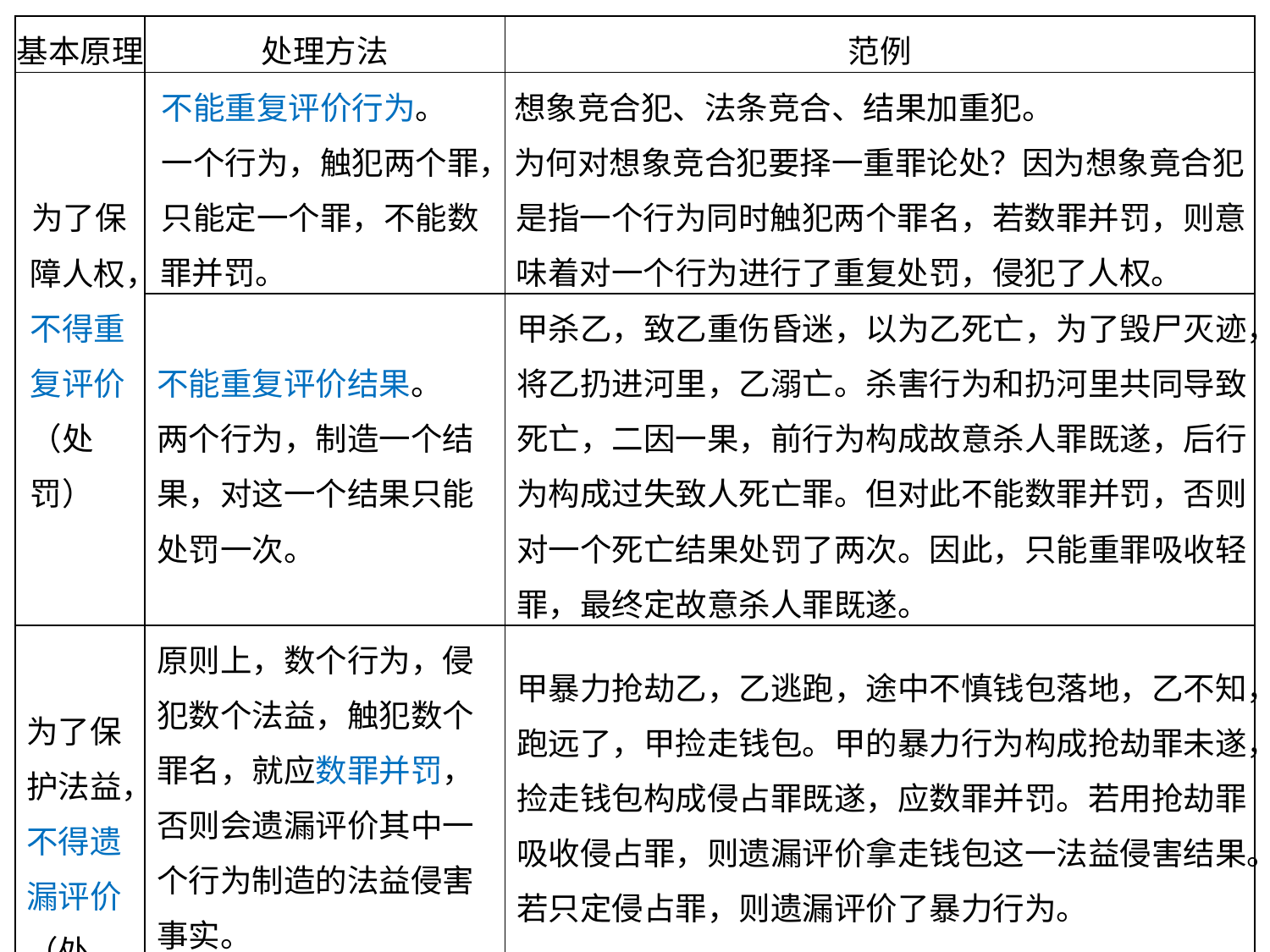

| 基本原理 | 处理方法 | 范例 |
| --- | --- | --- |
| 为了保障人权，不得重复评价（处罚） | 不能重复评价行为。 一个行为，触犯两个罪， 只能定一个罪，不能数罪并罚。 | 想象竞合犯、法条竞合、结果加重犯。 为何对想象竞合犯要择一重罪论处？因为想象竟合犯是指一个行为同时触犯两个罪名，若数罪并罚，则意味着对一个行为进行了重复处罚，侵犯了人权。 |
| 不同点 | 不能重复评价结果。 两个行为，制造一个结果，对这一个结果只能处罚一次。 | 甲杀乙，致乙重伤昏迷，以为乙死亡，为了毁尸灭迹，将乙扔进河里，乙溺亡。杀害行为和扔河里共同导致死亡，二因一果，前行为构成故意杀人罪既遂，后行为构成过失致人死亡罪。但对此不能数罪并罚，否则对一个死亡结果处罚了两次。因此，只能重罪吸收轻罪，最终定故意杀人罪既遂。 |
| 为了保护法益，不得遗漏评价（处罚） | 原则上，数个行为，侵犯数个法益，触犯数个罪名，就应数罪并罚，否则会遗漏评价其中一个行为制造的法益侵害事实。 | 甲暴力抢劫乙，乙逃跑，途中不慎钱包落地，乙不知，跑远了，甲捡走钱包。甲的暴力行为构成抢劫罪未遂，捡走钱包构成侵占罪既遂，应数罪并罚。若用抢劫罪吸收侵占罪，则遗漏评价拿走钱包这一法益侵害结果。若只定侵占罪，则遗漏评价了暴力行为。 |
|  | 例外的，作一罪处理。 | 作一罪处理，要么具有法条依据，例如结合犯；要么具有充分的理论依据，例如吸收犯、牵连犯。 |